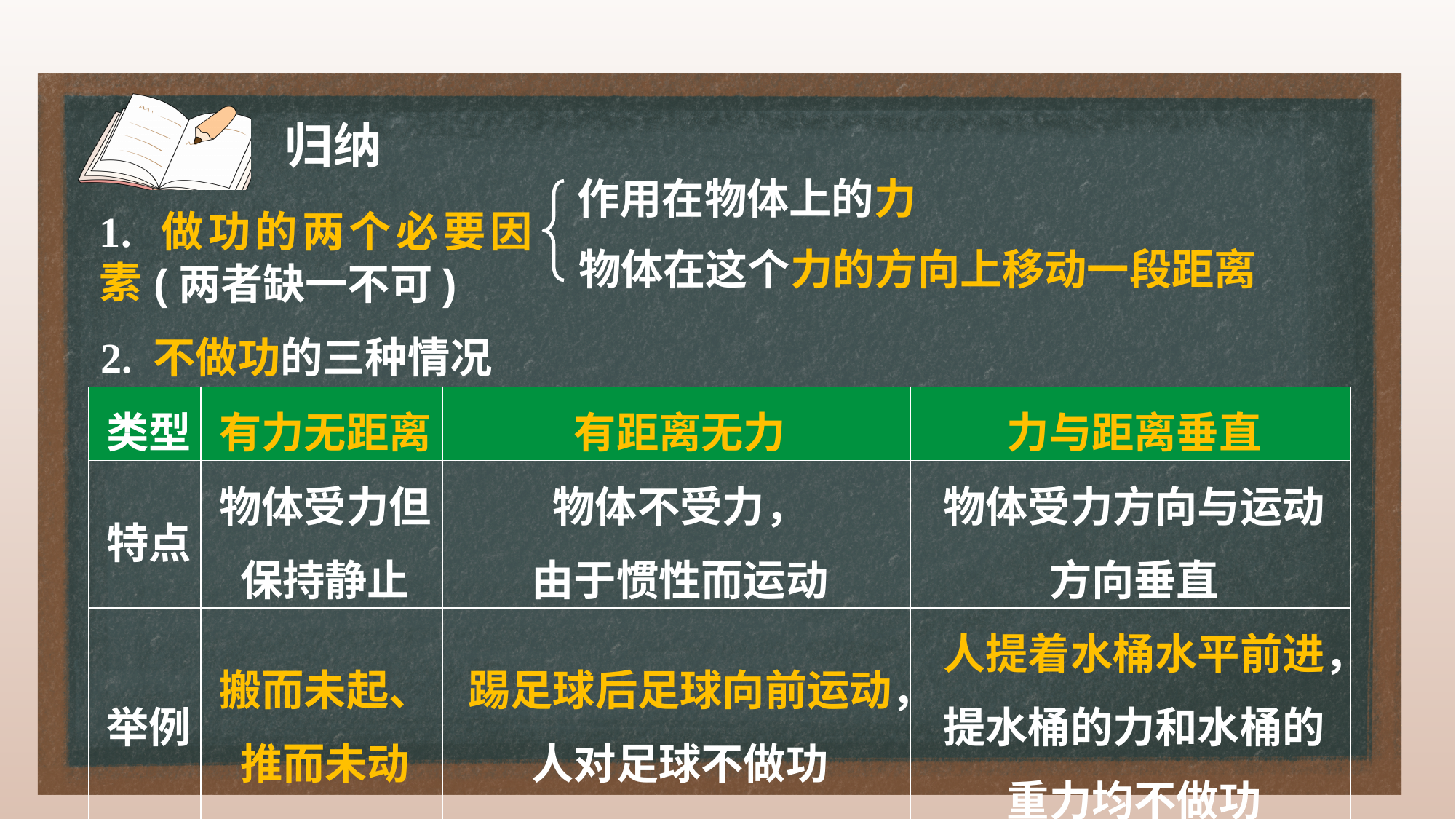

归纳
作用在物体上的力

1. 做功的两个必要因素
物体在这个力的方向上移动一段距离
 (两者缺一不可)
2. 不做功的三种情况
| 类型 | 有力无距离 | 有距离无力 | 力与距离垂直 |
| --- | --- | --- | --- |
| 特点 | 物体受力但保持静止 | 物体不受力， 由于惯性而运动 | 物体受力方向与运动方向垂直 |
| 举例 | 搬而未起、推而未动 | 踢足球后足球向前运动，人对足球不做功 | 人提着水桶水平前进，提水桶的力和水桶的重力均不做功 |